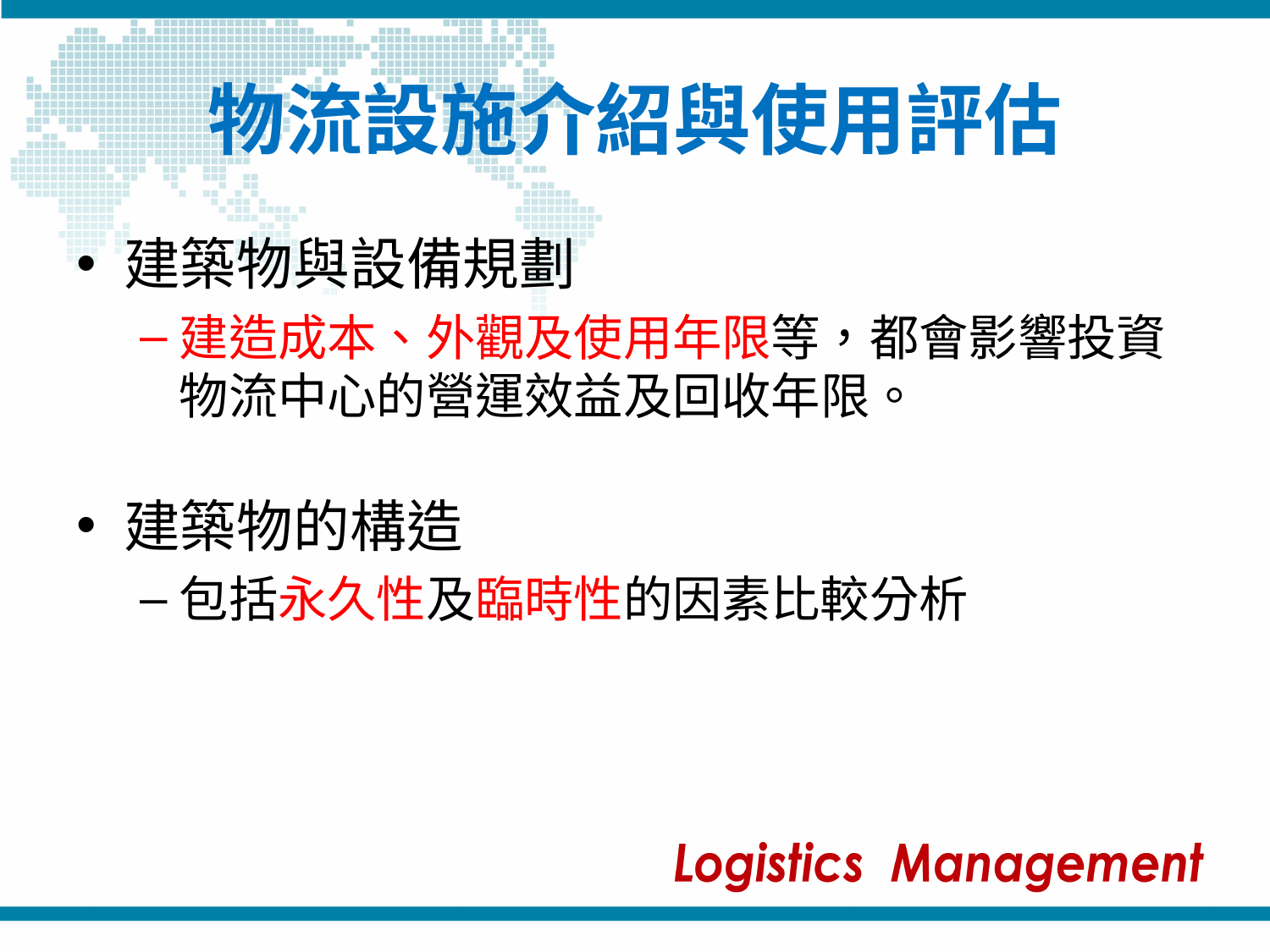

# 物流設施介紹與使用評估
建築物與設備規劃
建造成本、外觀及使用年限等，都會影響投資物流中心的營運效益及回收年限。

建築物的構造
包括永久性及臨時性的因素比較分析